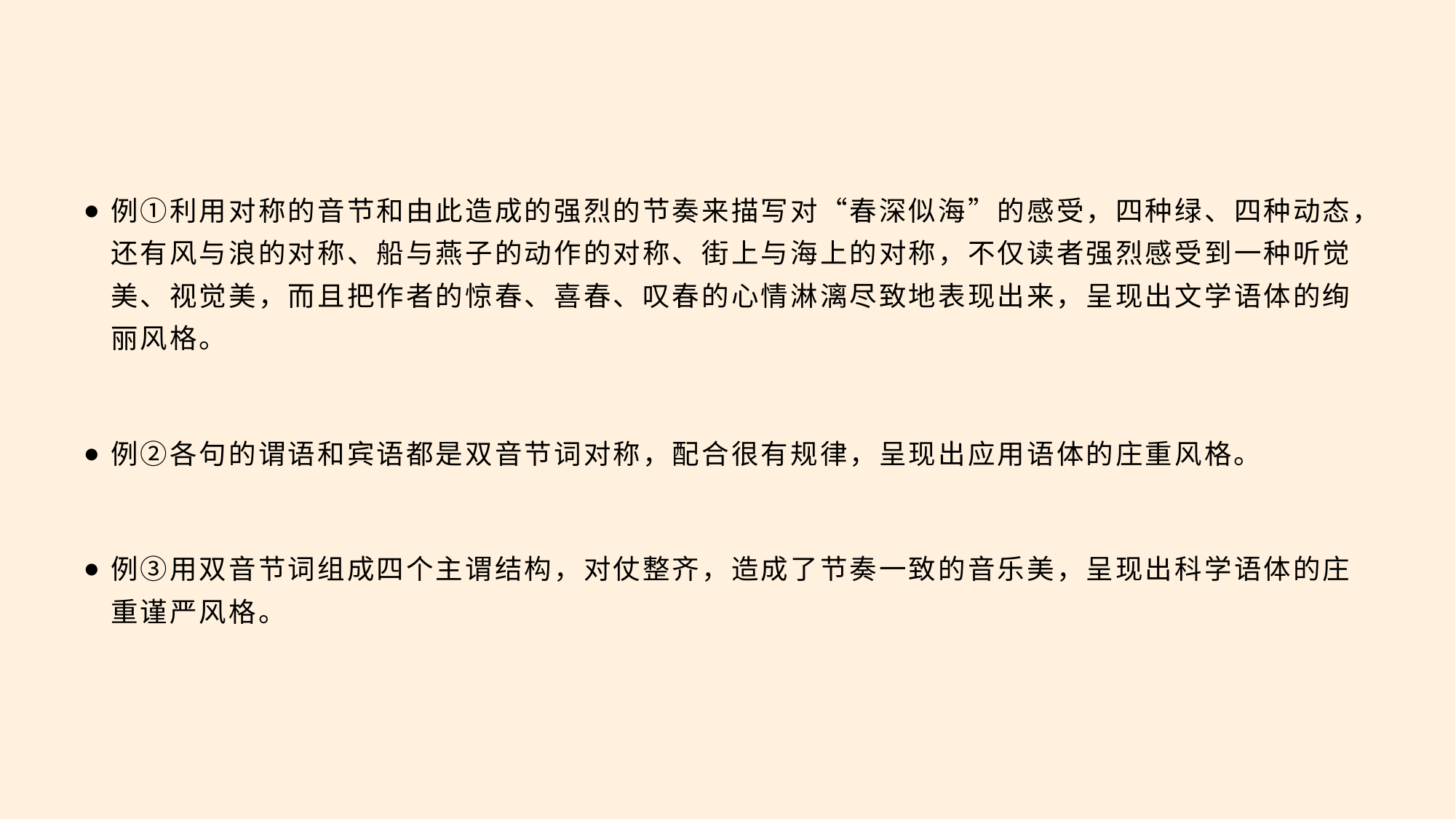

#
例①利用对称的音节和由此造成的强烈的节奏来描写对“春深似海”的感受，四种绿、四种动态，还有风与浪的对称、船与燕子的动作的对称、街上与海上的对称，不仅读者强烈感受到一种听觉美、视觉美，而且把作者的惊春、喜春、叹春的心情淋漓尽致地表现出来，呈现出文学语体的绚丽风格。

例②各句的谓语和宾语都是双音节词对称，配合很有规律，呈现出应用语体的庄重风格。

例③用双音节词组成四个主谓结构，对仗整齐，造成了节奏一致的音乐美，呈现出科学语体的庄重谨严风格。